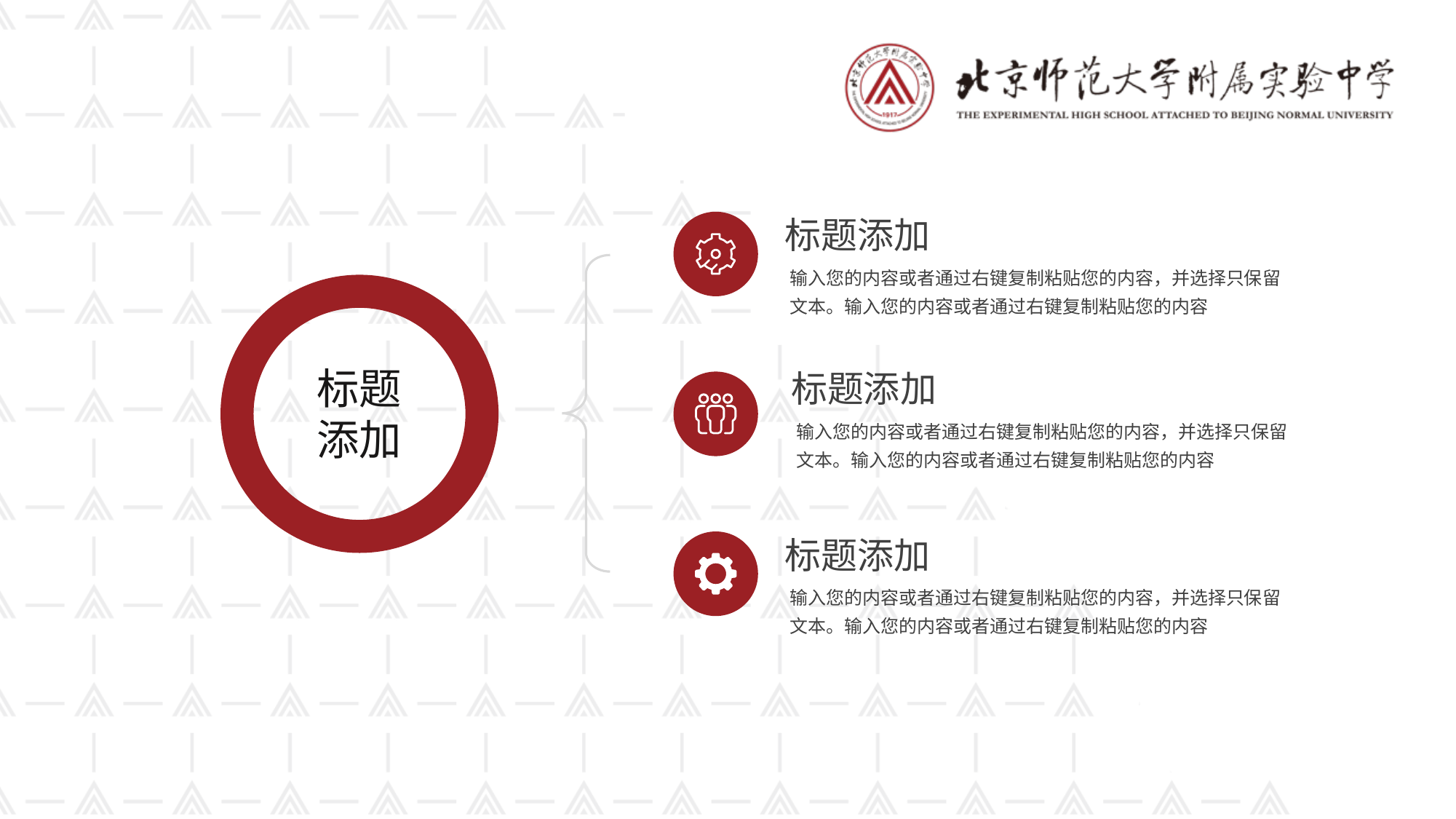

标题添加
输入您的内容或者通过右键复制粘贴您的内容，并选择只保留文本。输入您的内容或者通过右键复制粘贴您的内容

标题
添加
标题添加
输入您的内容或者通过右键复制粘贴您的内容，并选择只保留文本。输入您的内容或者通过右键复制粘贴您的内容

标题添加
输入您的内容或者通过右键复制粘贴您的内容，并选择只保留文本。输入您的内容或者通过右键复制粘贴您的内容